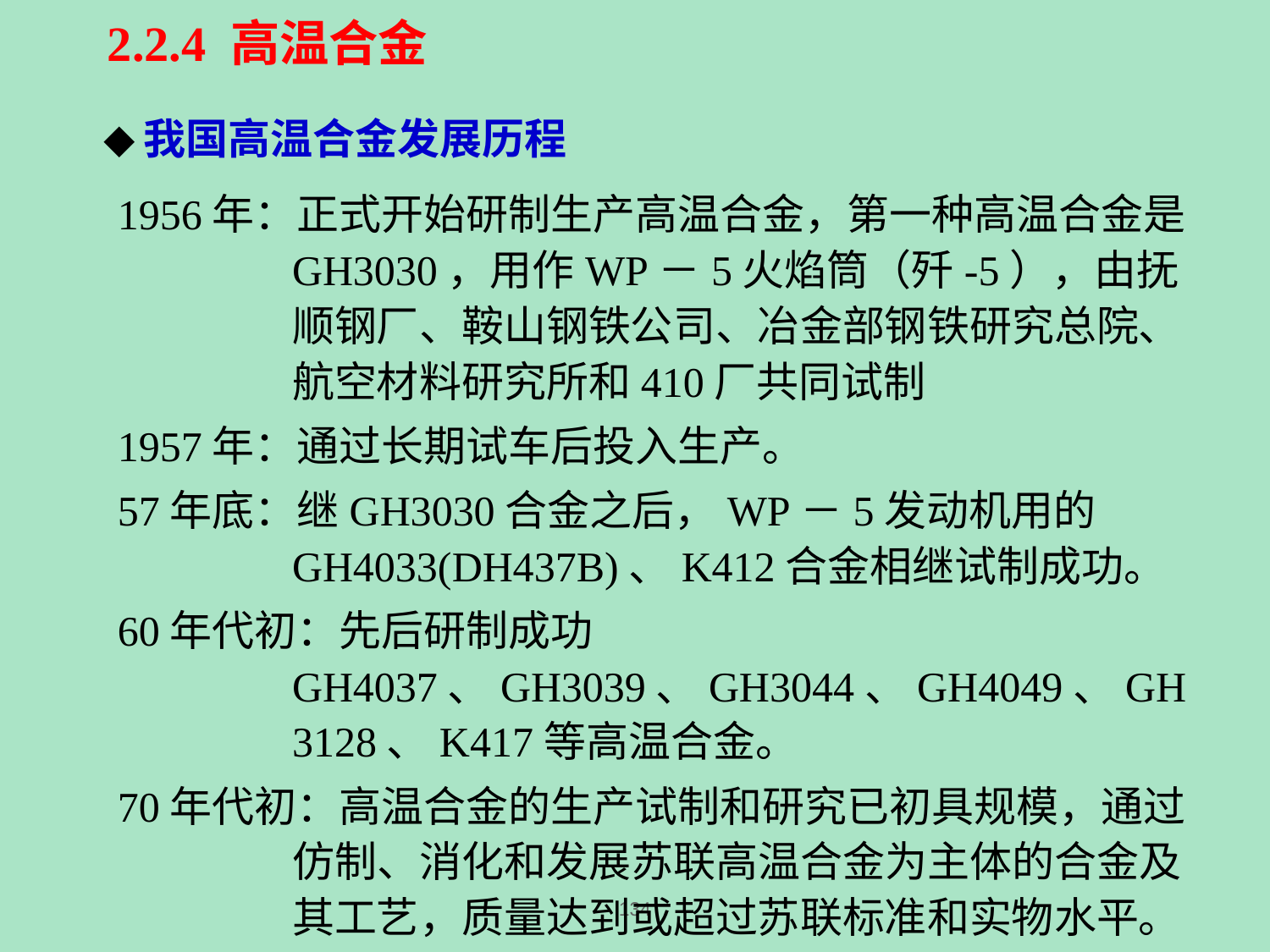

2.2.4 高温合金
◆我国高温合金发展历程
1956年：正式开始研制生产高温合金，第一种高温合金是GH3030，用作WP－5火焰筒（歼-5），由抚顺钢厂、鞍山钢铁公司、冶金部钢铁研究总院、航空材料研究所和410厂共同试制
1957年：通过长期试车后投入生产。
57年底：继GH3030合金之后，WP－5发动机用的GH4033(DH437B)、K412合金相继试制成功。
60年代初：先后研制成功GH4037、GH3039、GH3044、GH4049、GH3128、K417等高温合金。
70年代初：高温合金的生产试制和研究已初具规模，通过仿制、消化和发展苏联高温合金为主体的合金及其工艺，质量达到或超过苏联标准和实物水平。
134